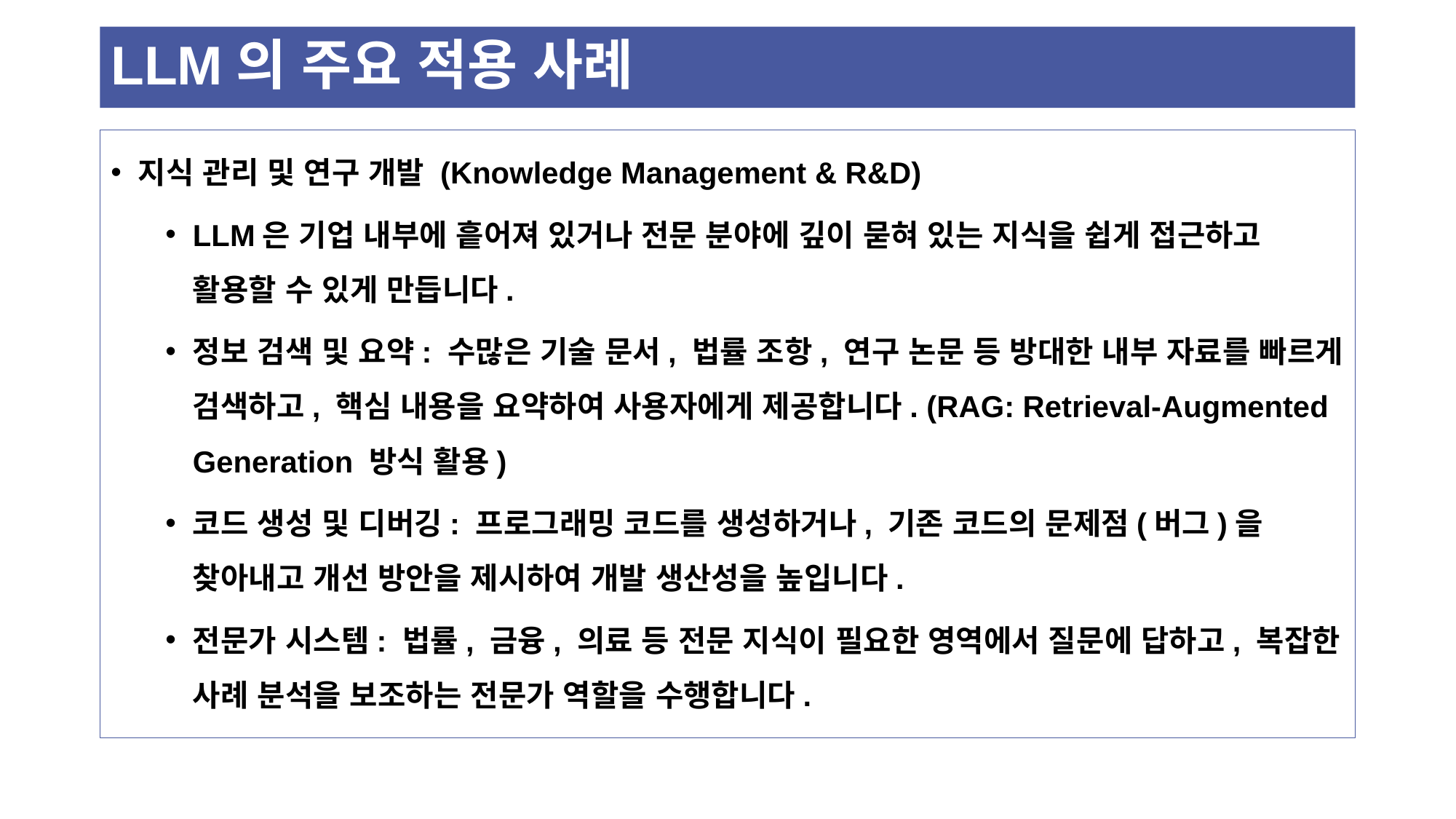

# LLM의 주요 적용 사례
지식 관리 및 연구 개발 (Knowledge Management & R&D)
LLM은 기업 내부에 흩어져 있거나 전문 분야에 깊이 묻혀 있는 지식을 쉽게 접근하고 활용할 수 있게 만듭니다.
정보 검색 및 요약: 수많은 기술 문서, 법률 조항, 연구 논문 등 방대한 내부 자료를 빠르게 검색하고, 핵심 내용을 요약하여 사용자에게 제공합니다. (RAG: Retrieval-Augmented Generation 방식 활용)
코드 생성 및 디버깅: 프로그래밍 코드를 생성하거나, 기존 코드의 문제점(버그)을 찾아내고 개선 방안을 제시하여 개발 생산성을 높입니다.
전문가 시스템: 법률, 금융, 의료 등 전문 지식이 필요한 영역에서 질문에 답하고, 복잡한 사례 분석을 보조하는 전문가 역할을 수행합니다.